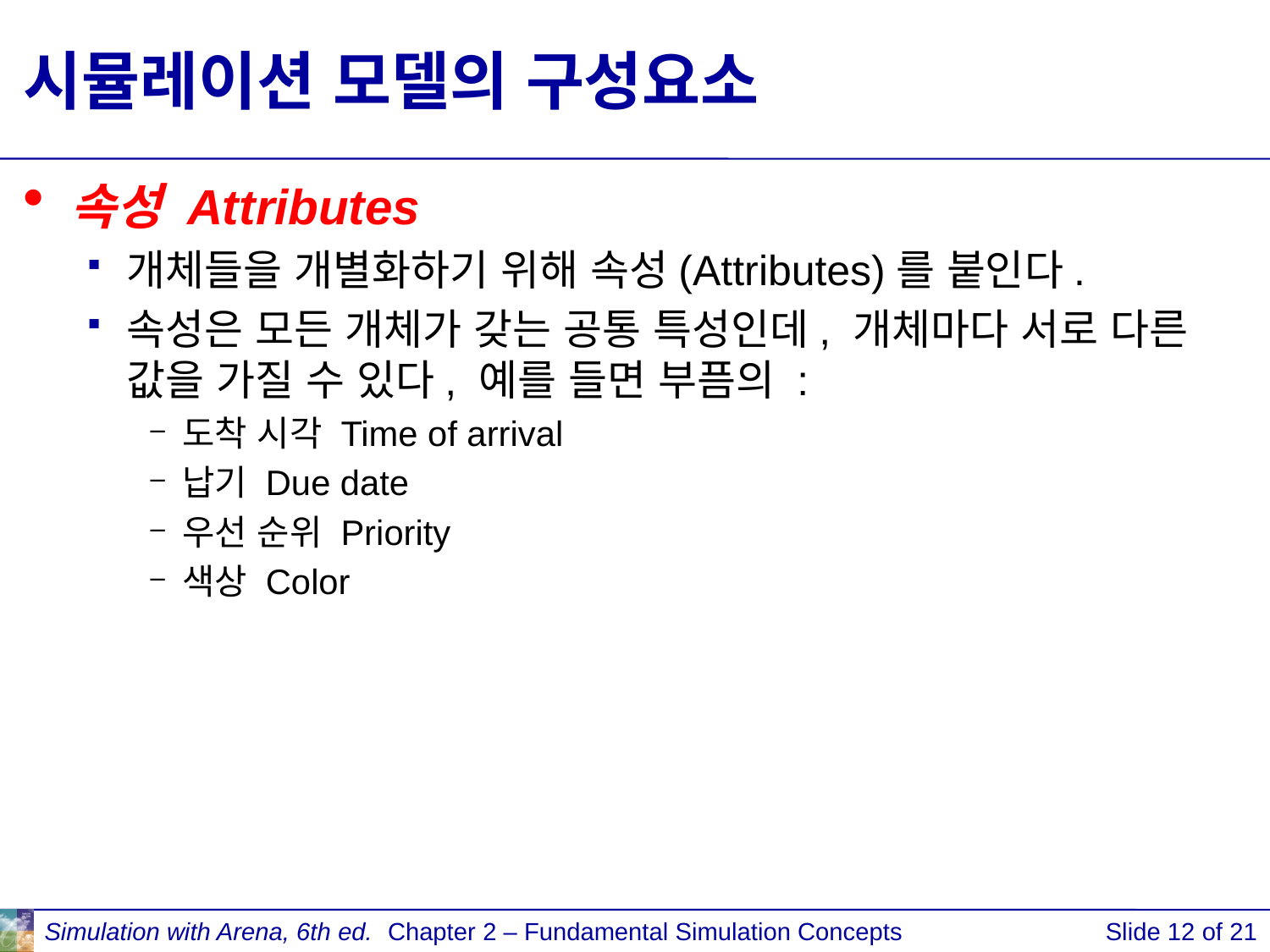

# 시뮬레이션 모델의 구성요소
속성 Attributes
개체들을 개별화하기 위해 속성(Attributes)를 붙인다.
속성은 모든 개체가 갖는 공통 특성인데, 개체마다 서로 다른 값을 가질 수 있다, 예를 들면 부픔의 :
도착 시각 Time of arrival
납기 Due date
우선 순위 Priority
색상 Color

Simulation with Arena, 6th ed.
Chapter 2 – Fundamental Simulation Concepts
Slide 12 of 21